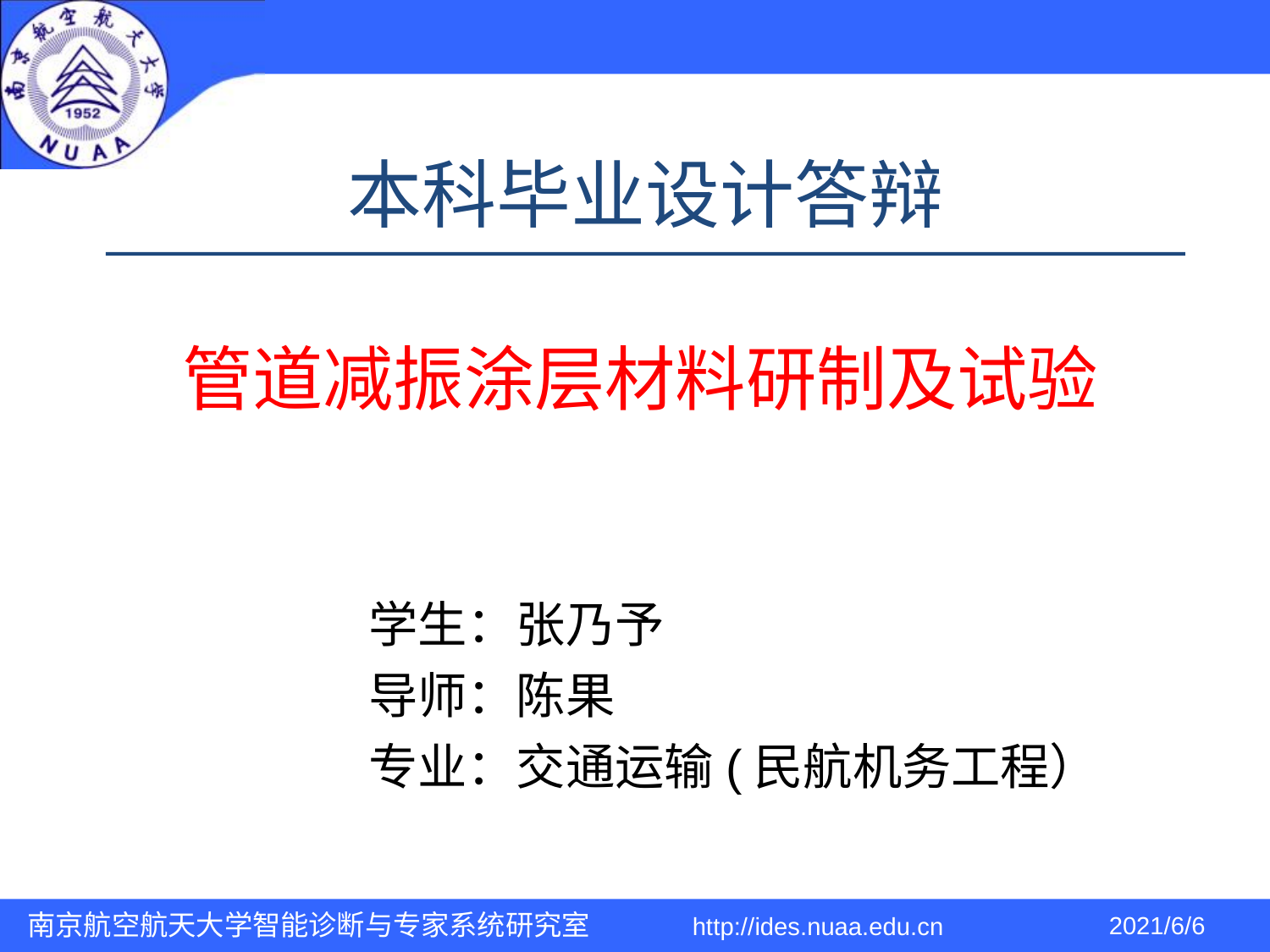

# 本科毕业设计答辩

管道减振涂层材料研制及试验
学生：张乃予
导师：陈果
专业：交通运输(民航机务工程）
学    生：郝腾飞
南京航空航天大学智能诊断与专家系统研究室               http://ides.nuaa.edu.cn

2021/6/6